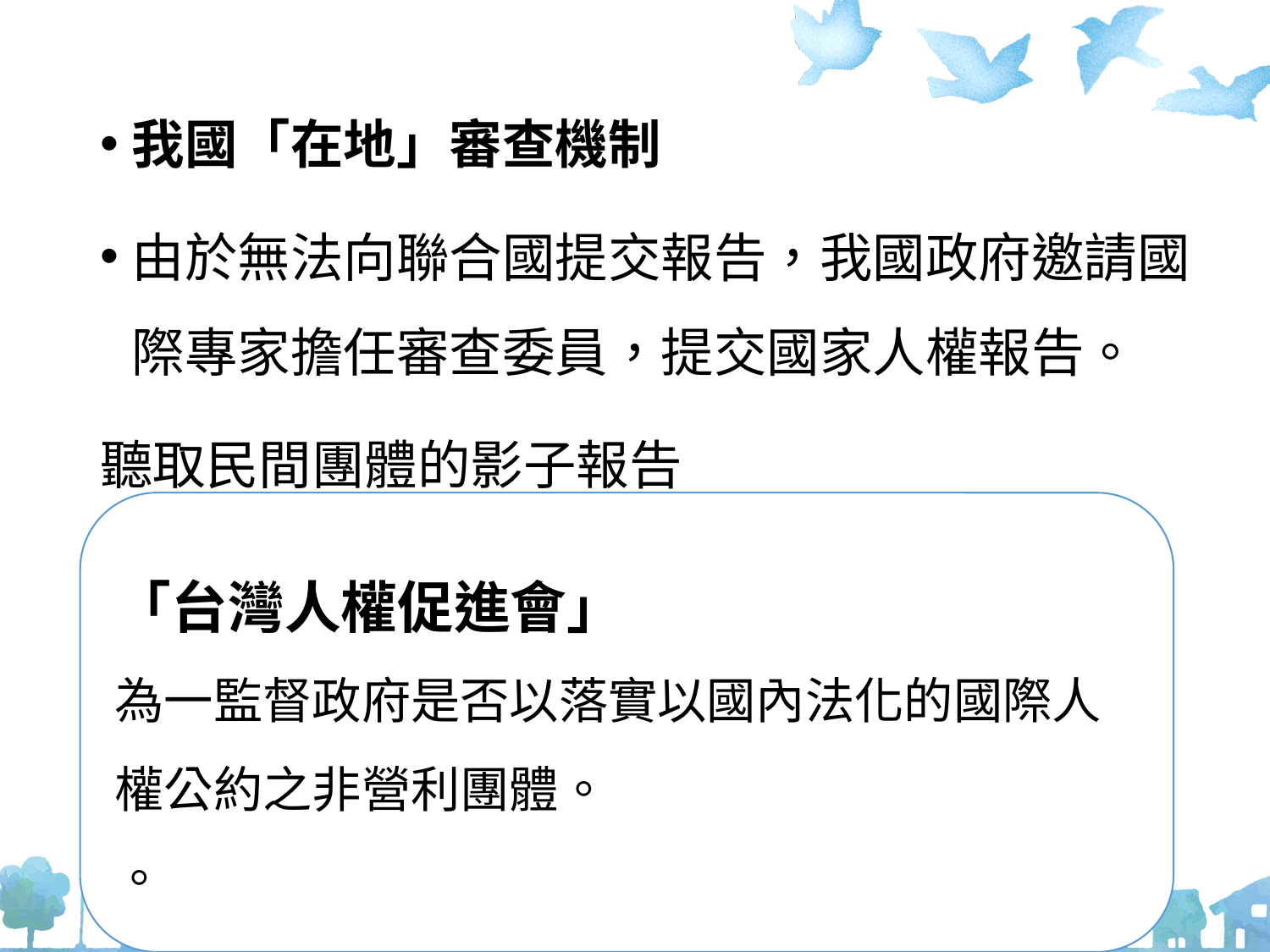

我國「在地」審查機制
由於無法向聯合國提交報告，我國政府邀請國際專家擔任審查委員，提交國家人權報告。
聽取民間團體的影子報告

「台灣人權促進會」
為一監督政府是否以落實以國內法化的國際人權公約之非營利團體。
。